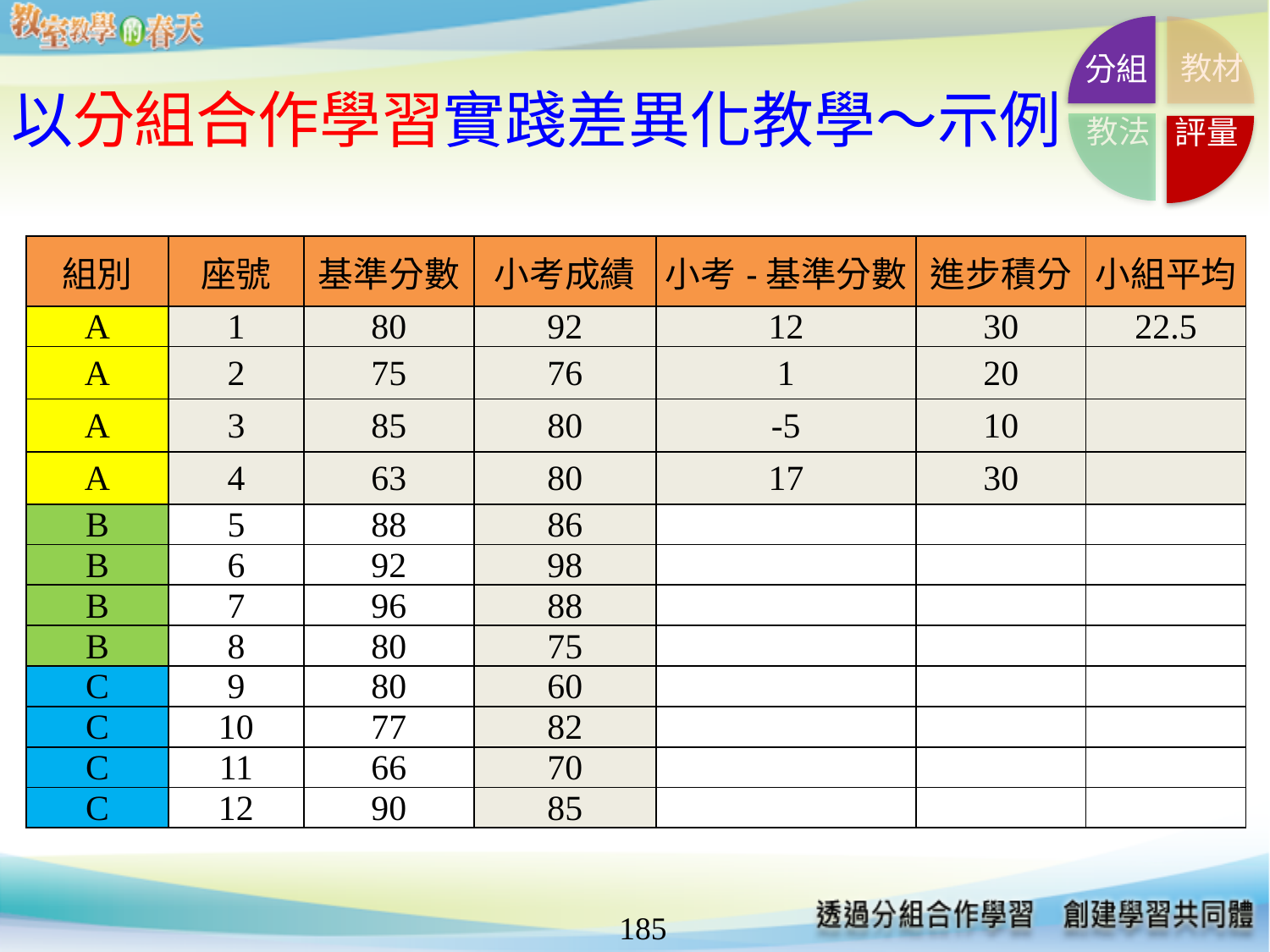

分組

教材

教法

評量
以分組合作學習實踐差異化教學～示例
| 組別 | 座號 | 基準分數 | 小考成績 | 小考-基準分數 | 進步積分 | 小組平均 |
| --- | --- | --- | --- | --- | --- | --- |
| A | 1 | 80 | 92 | 12 | 30 | 22.5 |
| A | 2 | 75 | 76 | 1 | 20 |  |
| A | 3 | 85 | 80 | -5 | 10 |  |
| A | 4 | 63 | 80 | 17 | 30 |  |
| B | 5 | 88 | 86 |  |  |  |
| B | 6 | 92 | 98 |  |  |  |
| B | 7 | 96 | 88 |  |  |  |
| B | 8 | 80 | 75 |  |  |  |
| C | 9 | 80 | 60 |  |  |  |
| C | 10 | 77 | 82 |  |  |  |
| C | 11 | 66 | 70 |  |  |  |
| C | 12 | 90 | 85 |  |  |  |
185